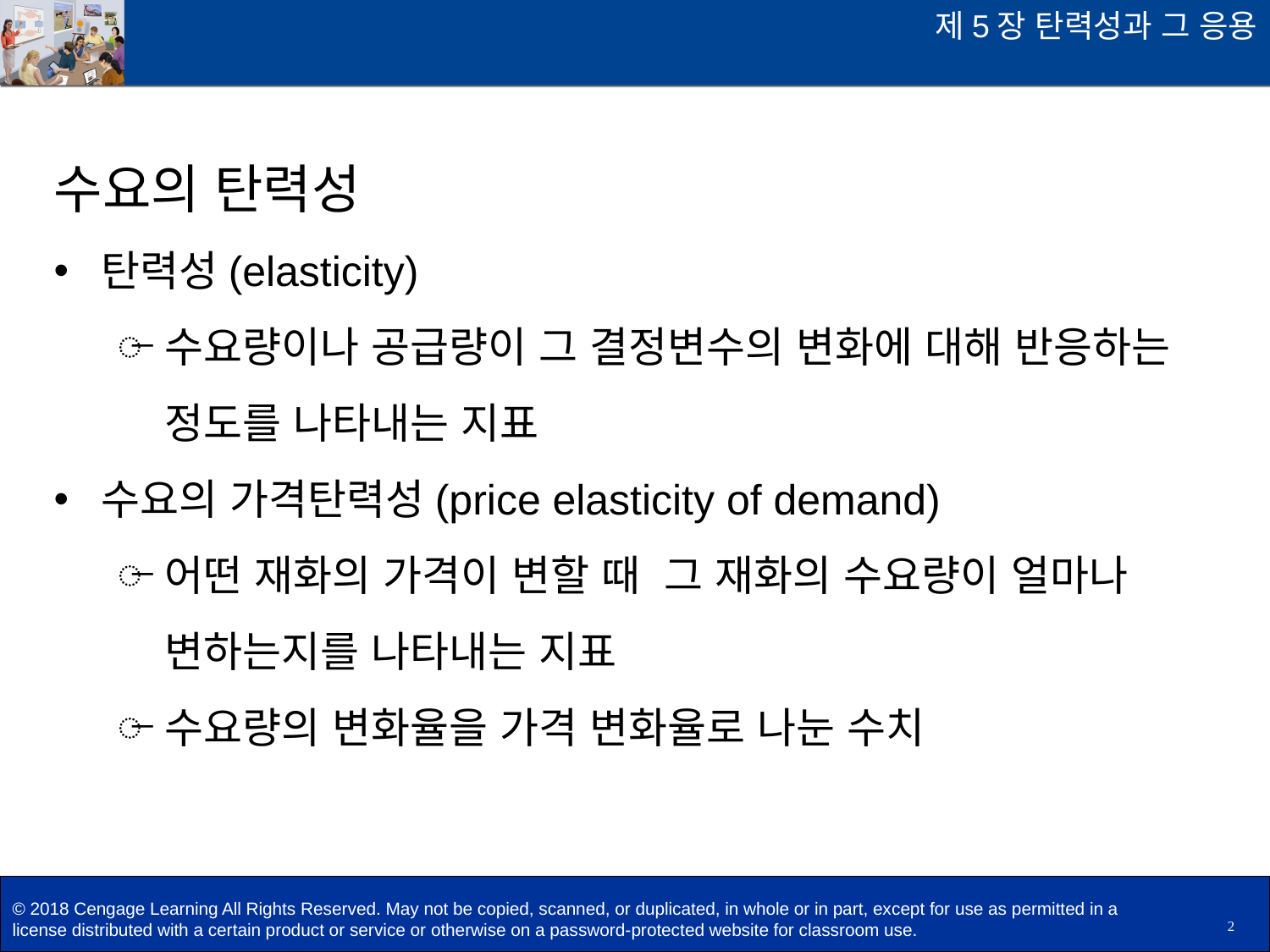

제5장 탄력성과 그 응용
수요의 탄력성
탄력성(elasticity)
수요량이나 공급량이 그 결정변수의 변화에 대해 반응하는 정도를 나타내는 지표
수요의 가격탄력성(price elasticity of demand)
어떤 재화의 가격이 변할 때  그 재화의 수요량이 얼마나 변하는지를 나타내는 지표
수요량의 변화율을 가격 변화율로 나눈 수치